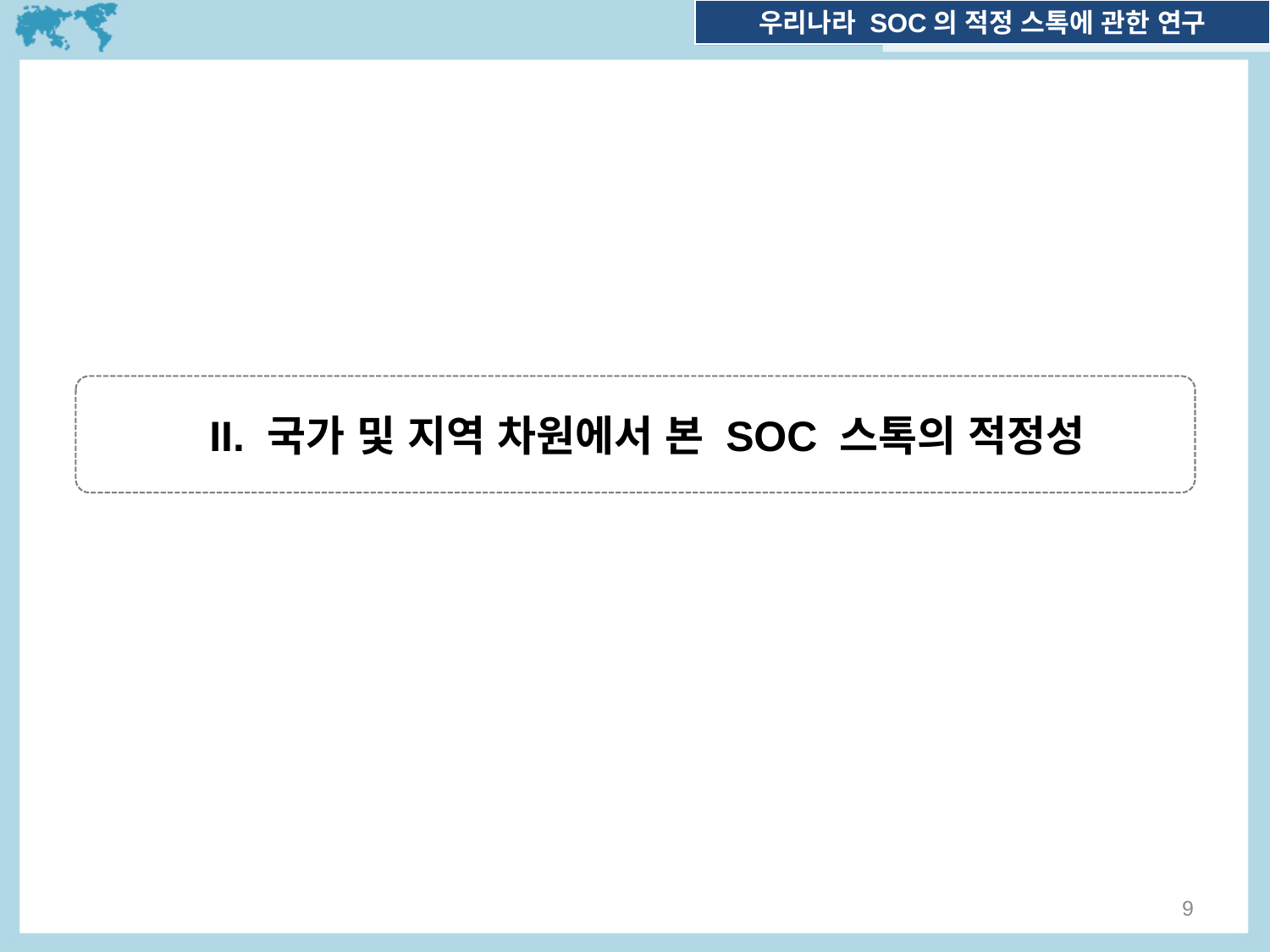

II. 국가 및 지역 차원에서 본 SOC 스톡의 적정성
9